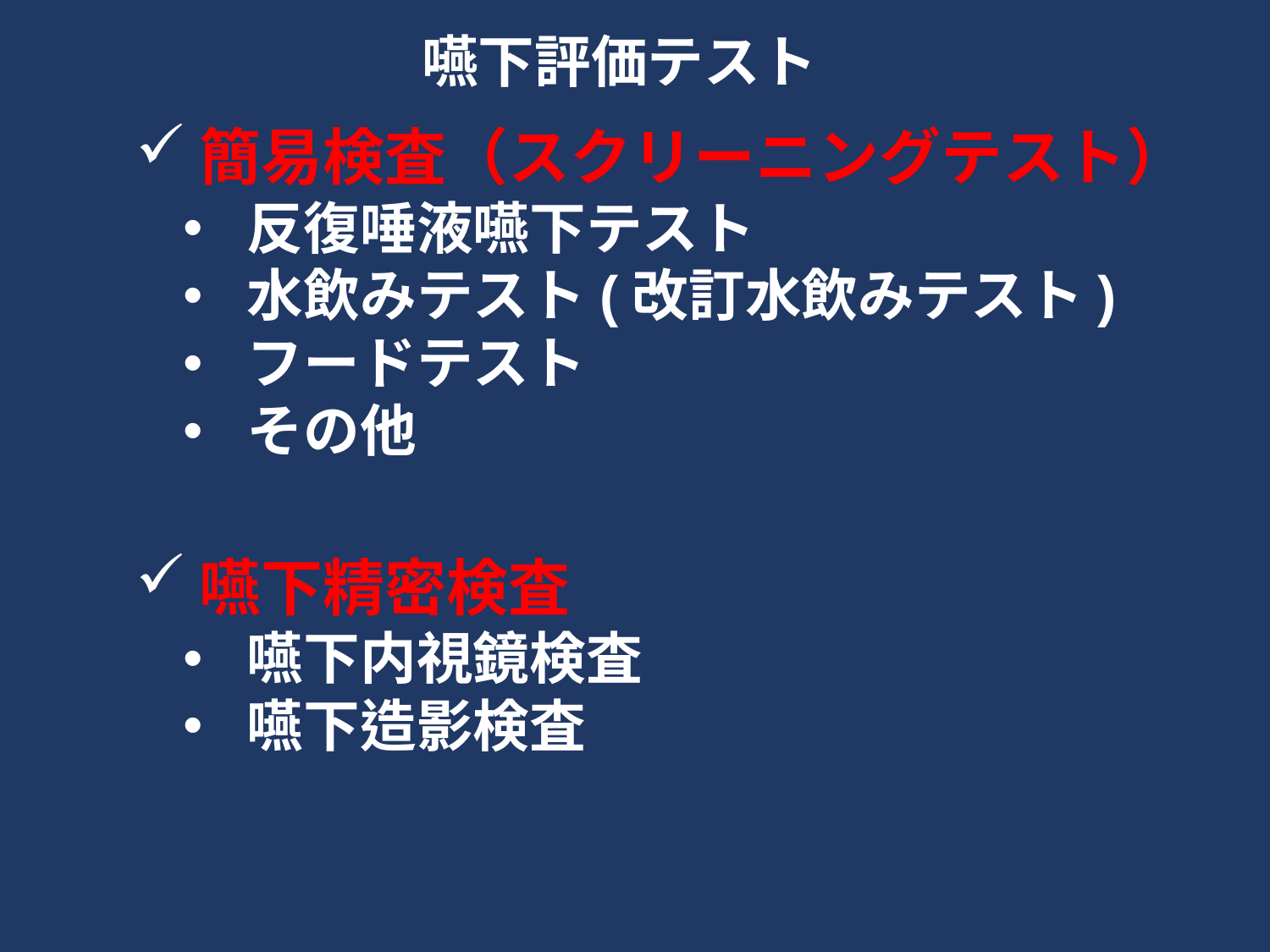

嚥下評価テスト
簡易検査（スクリーニングテスト）
反復唾液嚥下テスト
水飲みテスト(改訂水飲みテスト)
フードテスト
その他

嚥下精密検査
嚥下内視鏡検査
嚥下造影検査